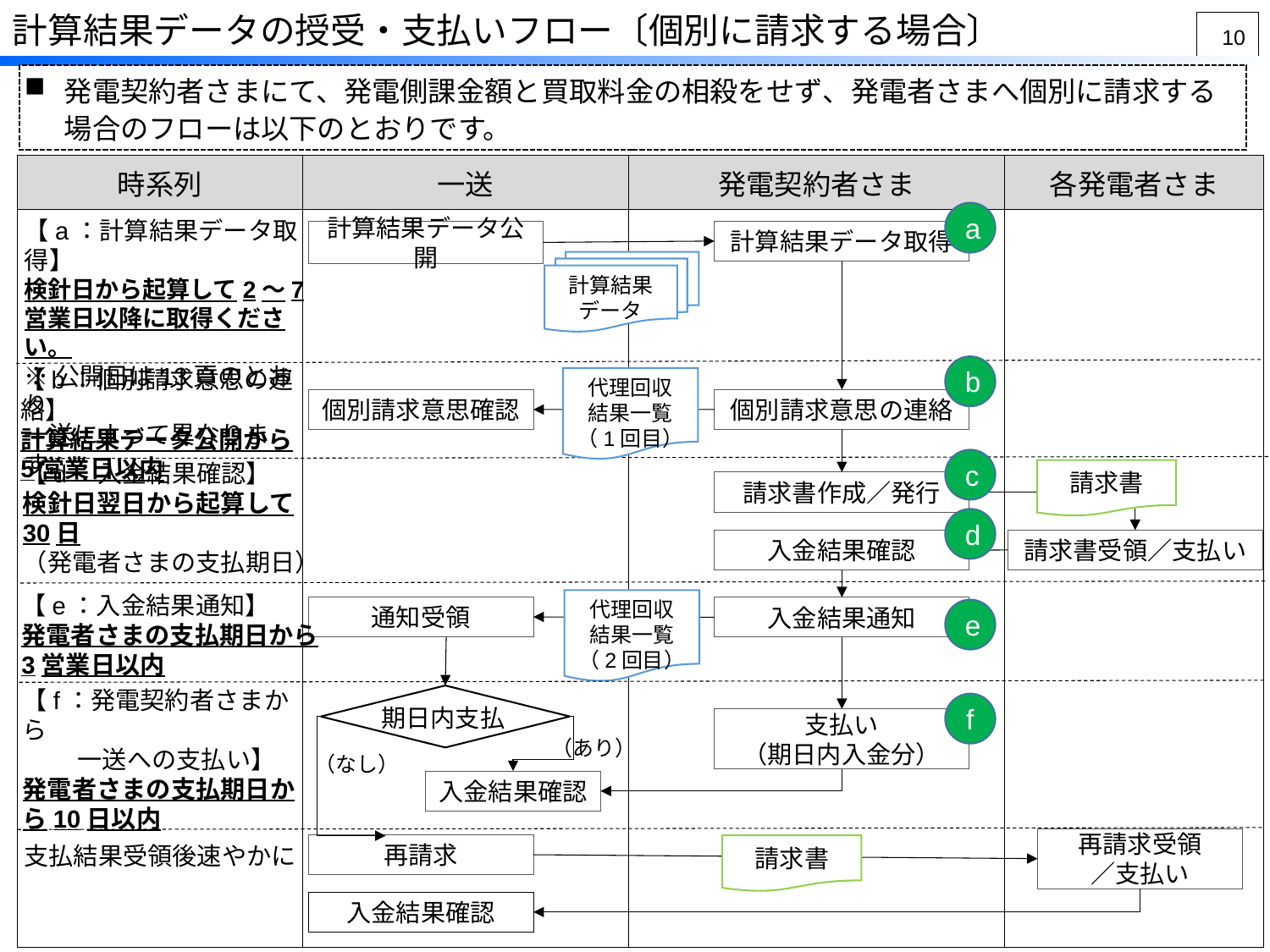

計算結果データの授受・支払いフロー〔個別に請求する場合〕
10

発電契約者さまにて、発電側課金額と買取料金の相殺をせず、発電者さまへ個別に請求する場合のフローは以下のとおりです。
| 時系列 | 一送 | 発電契約者さま | 各発電者さま |
| --- | --- | --- | --- |
|  |  |  |  |
a
【a：計算結果データ取得】
検針日から起算して2～7
営業日以降に取得ください。
※公開日は13頁のとおり
一送によって異なります。
計算結果データ取得
計算結果データ公開
計算結果
データ
b
【b：個別請求意思の連絡】
計算結果データ公開から
5営業日以内
代理回収
結果一覧
（1回目）
個別請求意思の連絡
個別請求意思確認
c
【d：入金結果確認】
検針日翌日から起算して
30日
（発電者さまの支払期日）
請求書
請求書作成／発行
d
請求書受領／支払い
入金結果確認
【e：入金結果通知】
発電者さまの支払期日から
3営業日以内
代理回収
結果一覧
（2回目）
通知受領
入金結果通知
e
【f：発電契約者さまから
　　 一送への支払い】
発電者さまの支払期日から10日以内

期日内支払
f
支払い
（期日内入金分）
（あり）
（なし）
入金結果確認
再請求受領
／支払い
支払結果受領後速やかに
再請求
請求書
入金結果確認